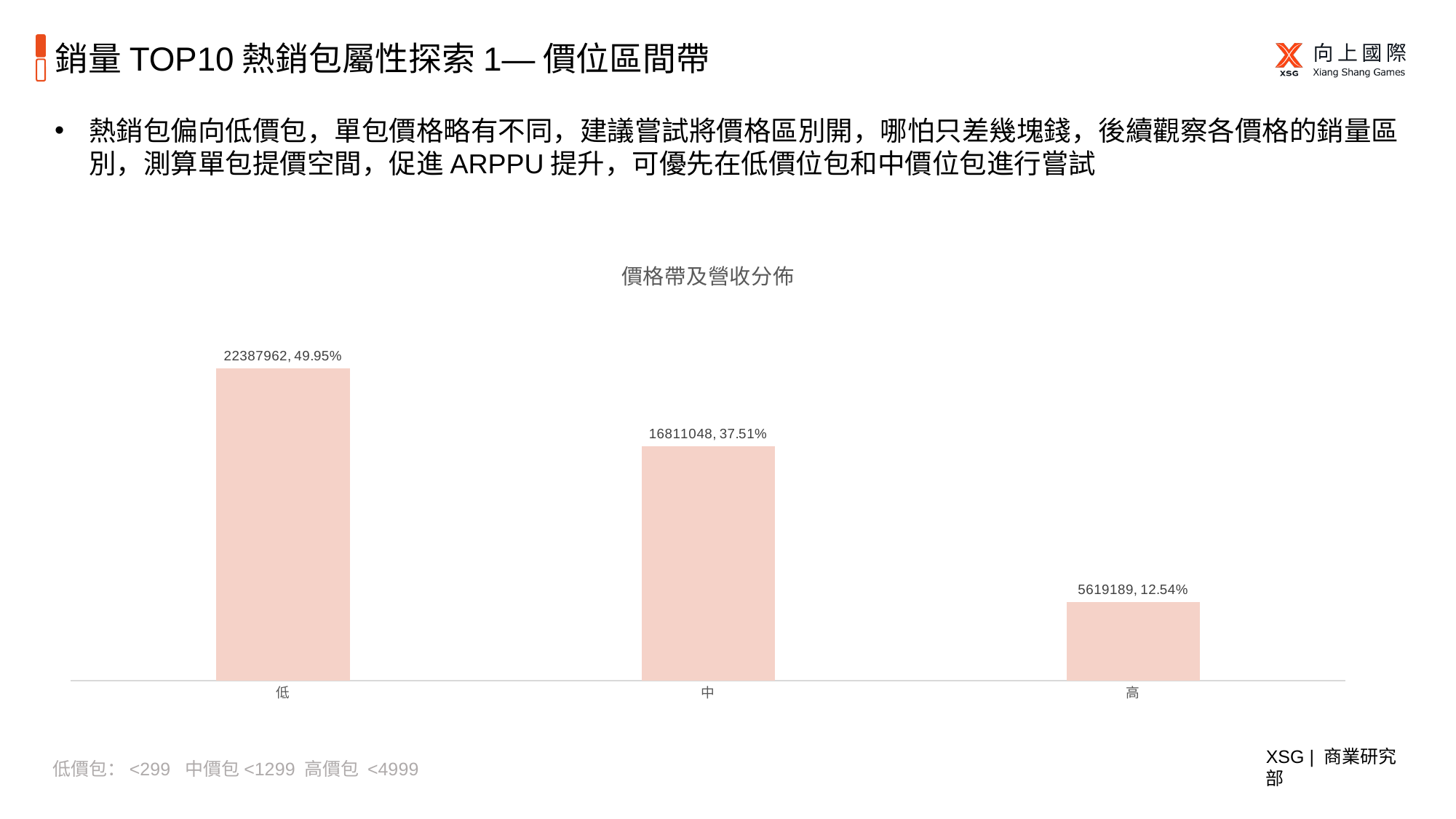

# 銷量TOP10熱銷包屬性探索1—價位區間帶
熱銷包偏向低價包，單包價格略有不同，建議嘗試將價格區別開，哪怕只差幾塊錢，後續觀察各價格的銷量區別，測算單包提價空間，促進ARPPU提升，可優先在低價位包和中價位包進行嘗試

### Chart: 價格帶及營收分佈

| Category |  |
|---|---|
| 低 | 0.4995283723917599 |
| 中 | 0.37509423348314375 |
| 高 | 0.12537739412509638 |
低價包：<299  中價包<1299 高價包 <4999